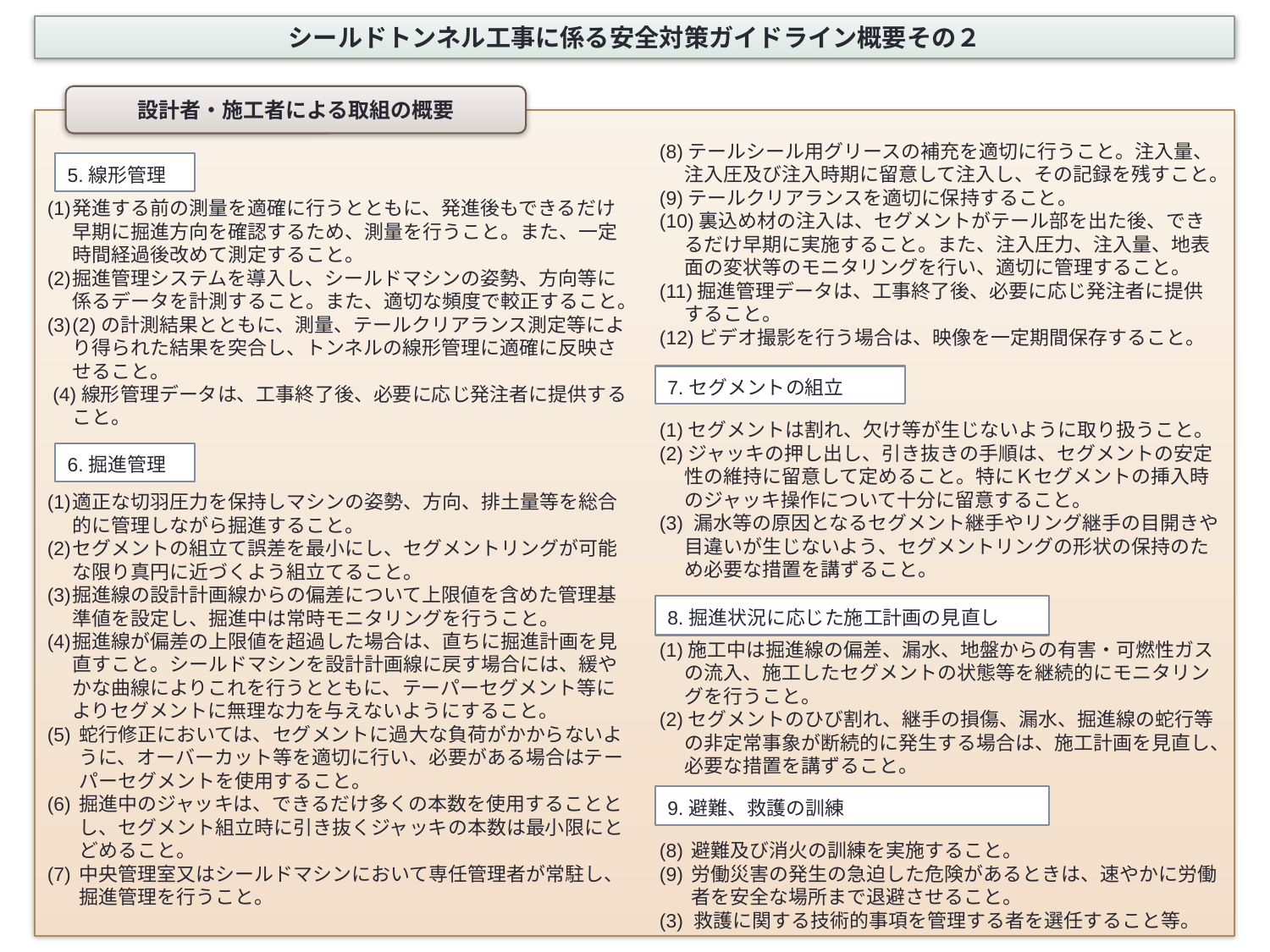

シールドトンネル工事に係る安全対策ガイドライン概要その２
設計者・施工者による取組の概要

(1)	発進する前の測量を適確に行うとともに、発進後もできるだけ早期に掘進方向を確認するため、測量を行うこと。また、一定時間経過後改めて測定すること。
(2)	掘進管理システムを導入し、シールドマシンの姿勢、方向等に係るデータを計測すること。また、適切な頻度で較正すること。
(3)	(2)の計測結果とともに、測量、テールクリアランス測定等により得られた結果を突合し、トンネルの線形管理に適確に反映させること。
 (4)線形管理データは、工事終了後、必要に応じ発注者に提供すること。

(1)	適正な切羽圧力を保持しマシンの姿勢、方向、排土量等を総合的に管理しながら掘進すること。
(2)	セグメントの組立て誤差を最小にし、セグメントリングが可能な限り真円に近づくよう組立てること。
(3)	掘進線の設計計画線からの偏差について上限値を含めた管理基準値を設定し、掘進中は常時モニタリングを行うこと。
(4)	掘進線が偏差の上限値を超過した場合は、直ちに掘進計画を見直すこと。シールドマシンを設計計画線に戻す場合には、緩やかな曲線によりこれを行うとともに、テーパーセグメント等によりセグメントに無理な力を与えないようにすること。
蛇行修正においては、セグメントに過大な負荷がかからないように、オーバーカット等を適切に行い、必要がある場合はテーパーセグメントを使用すること。
掘進中のジャッキは、できるだけ多くの本数を使用することとし、セグメント組立時に引き抜くジャッキの本数は最小限にとどめること。
中央管理室又はシールドマシンにおいて専任管理者が常駐し、掘進管理を行うこと。

(8)テールシール用グリースの補充を適切に行うこと。注入量、注入圧及び注入時期に留意して注入し、その記録を残すこと。
(9)テールクリアランスを適切に保持すること。
(10)裏込め材の注入は、セグメントがテール部を出た後、できるだけ早期に実施すること。また、注入圧力、注入量、地表面の変状等のモニタリングを行い、適切に管理すること。
(11)掘進管理データは、工事終了後、必要に応じ発注者に提供すること。
(12)ビデオ撮影を行う場合は、映像を一定期間保存すること。

(1)セグメントは割れ、欠け等が生じないように取り扱うこと。
(2)ジャッキの押し出し、引き抜きの手順は、セグメントの安定性の維持に留意して定めること。特にＫセグメントの挿入時のジャッキ操作について十分に留意すること。
(3) 漏水等の原因となるセグメント継手やリング継手の目開きや目違いが生じないよう、セグメントリングの形状の保持のため必要な措置を講ずること。

(1)施工中は掘進線の偏差、漏水、地盤からの有害・可燃性ガスの流入、施工したセグメントの状態等を継続的にモニタリングを行うこと。
(2)セグメントのひび割れ、継手の損傷、漏水、掘進線の蛇行等の非定常事象が断続的に発生する場合は、施工計画を見直し、必要な措置を講ずること。

避難及び消火の訓練を実施すること。
労働災害の発生の急迫した危険があるときは、速やかに労働者を安全な場所まで退避させること。
(3) 救護に関する技術的事項を管理する者を選任すること等。

5.線形管理
7.セグメントの組立
6.掘進管理
8.掘進状況に応じた施工計画の見直し
9.避難、救護の訓練
2